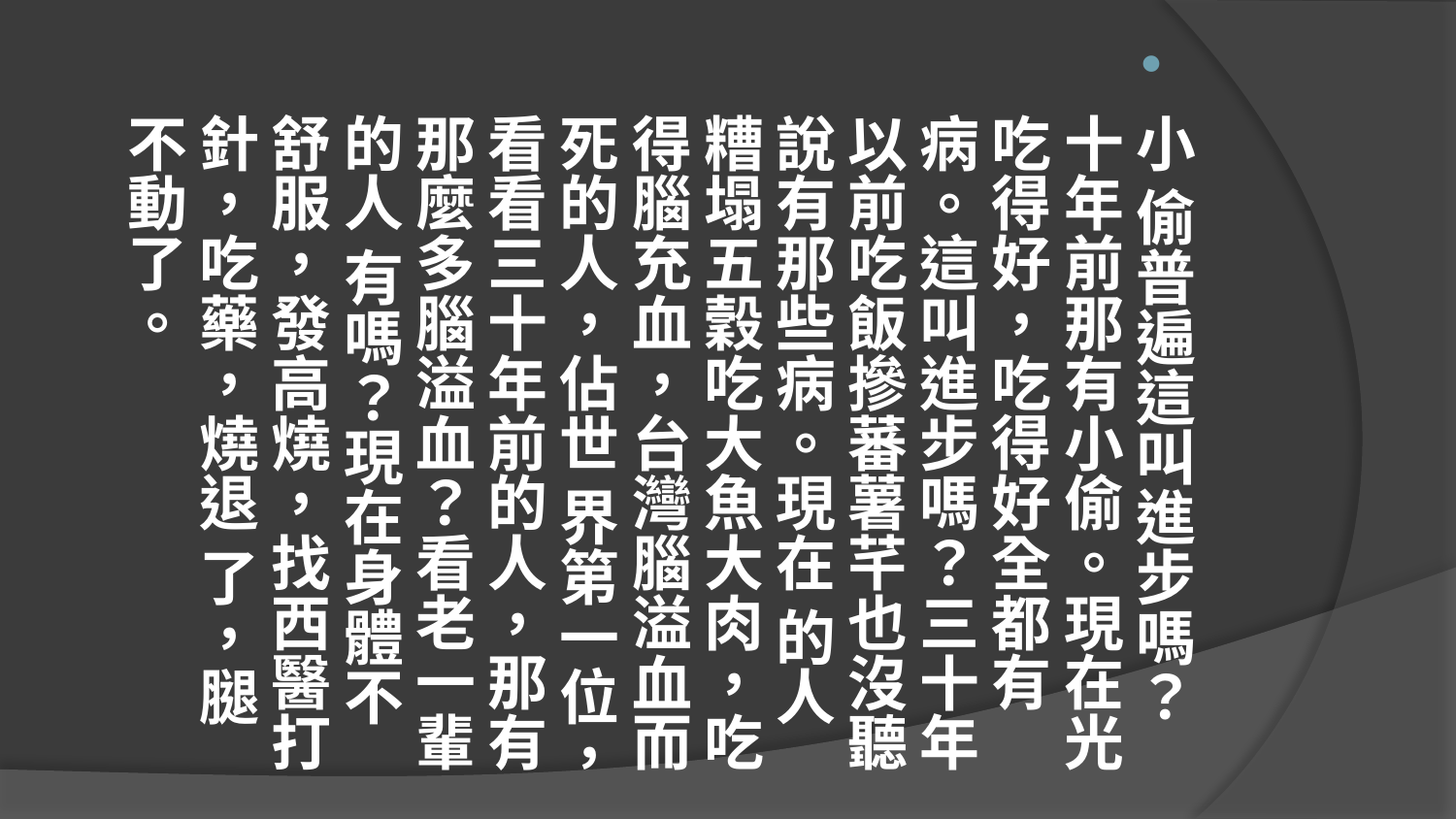

小 偷普遍這叫進步嗎？十年前那有小偷。現在光吃得好，吃得好全都有 病。這叫進步嗎？三十年以前吃飯摻蕃薯芊也沒聽說有那些病。現在 的人糟塌五穀吃大魚大肉，吃得腦充血，台灣腦溢血而死的人，佔世 界第一位，看看三十年前的人，那有那麼多腦溢血？看老一輩的人 有嗎？現在身體不舒服，發高燒，找西醫打針，吃藥，燒退 了，腿不動了。

#